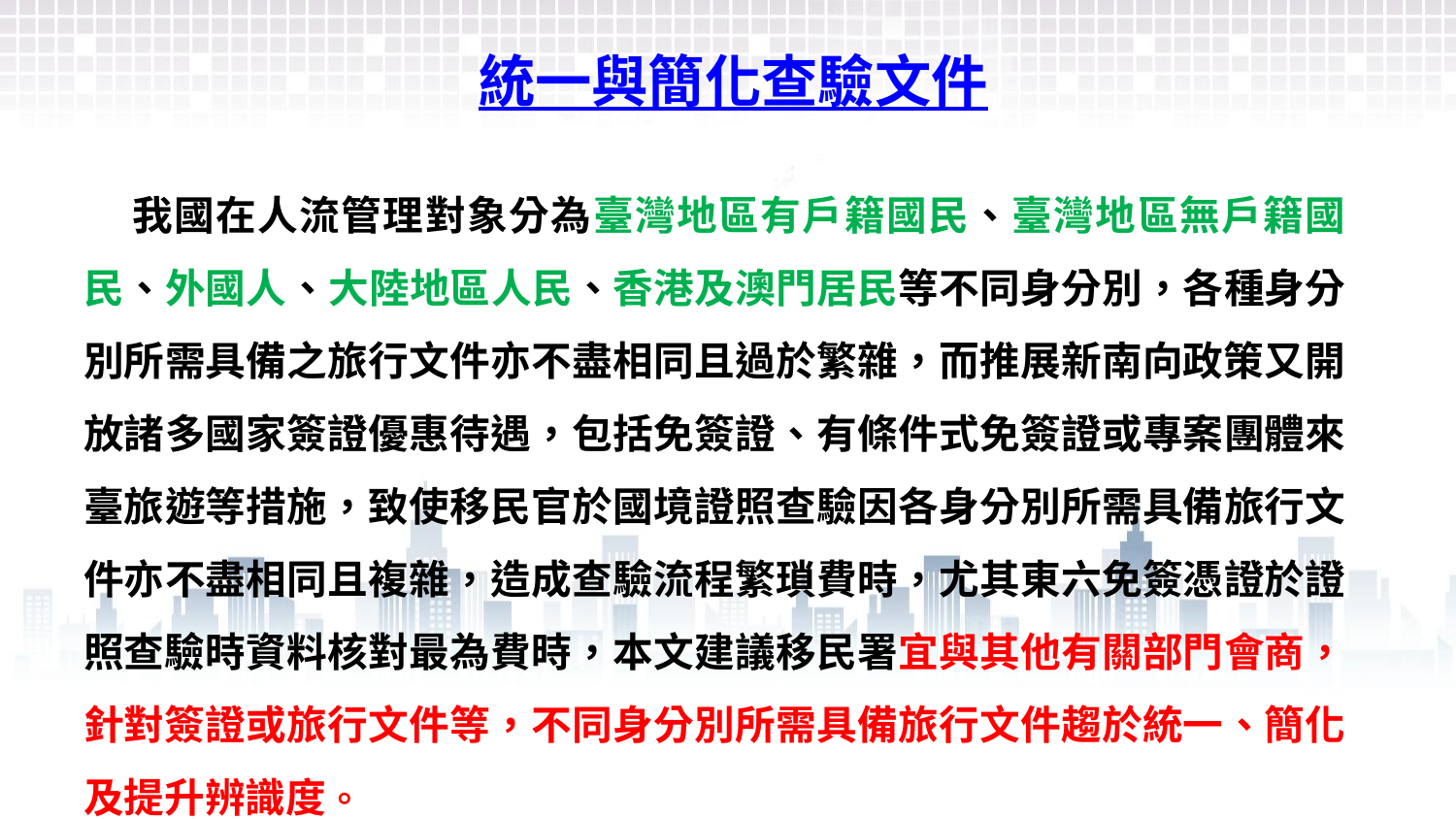

統一與簡化查驗文件
我國在人流管理對象分為臺灣地區有戶籍國民、臺灣地區無戶籍國民、外國人、大陸地區人民、香港及澳門居民等不同身分別，各種身分別所需具備之旅行文件亦不盡相同且過於繁雜，而推展新南向政策又開放諸多國家簽證優惠待遇，包括免簽證、有條件式免簽證或專案團體來臺旅遊等措施，致使移民官於國境證照查驗因各身分別所需具備旅行文件亦不盡相同且複雜，造成查驗流程繁瑣費時，尤其東六免簽憑證於證照查驗時資料核對最為費時，本文建議移民署宜與其他有關部門會商，針對簽證或旅行文件等，不同身分別所需具備旅行文件趨於統一、簡化及提升辨識度。